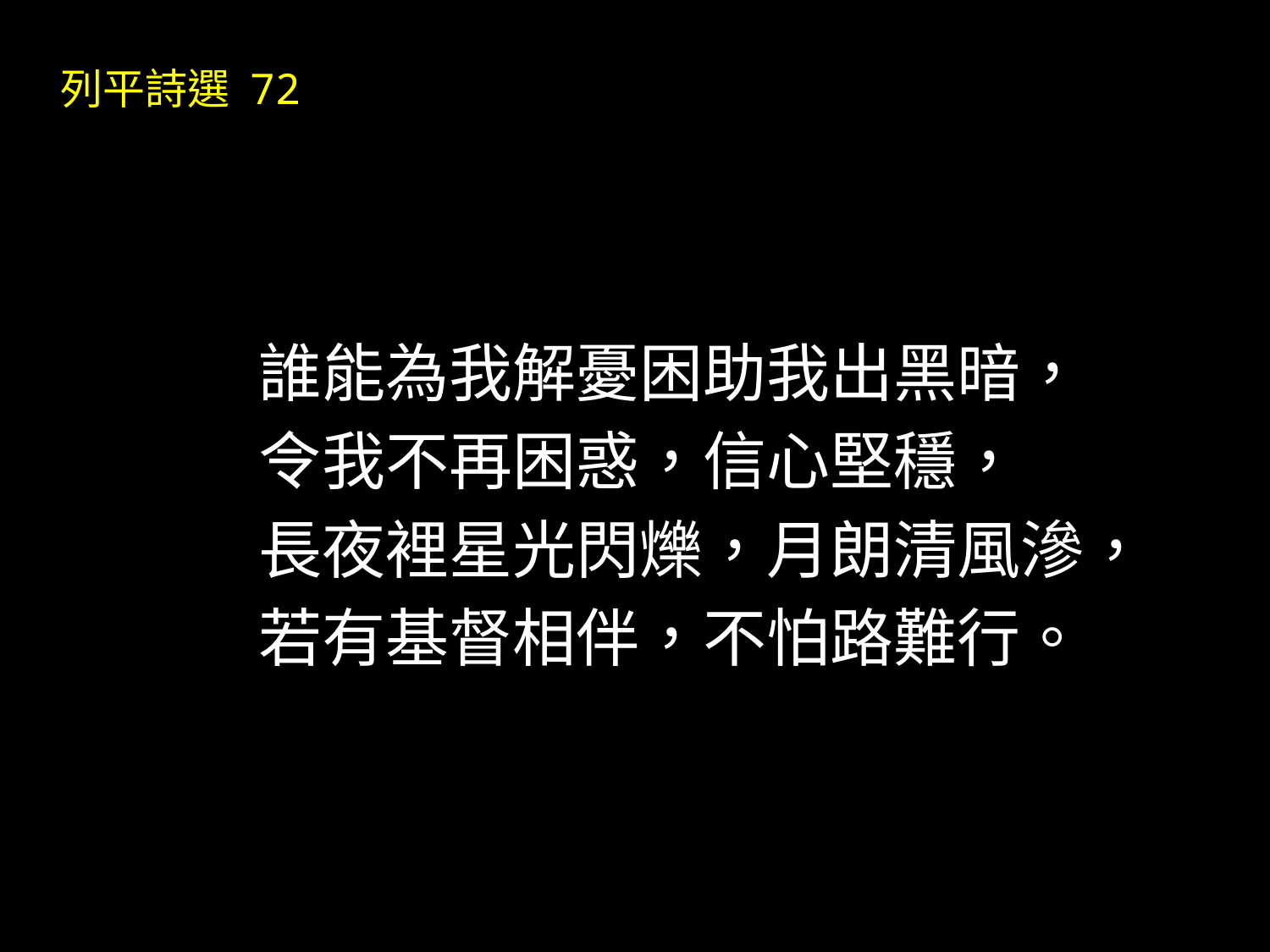

# 列平詩選 72
誰能為我解憂困助我出黑暗，
令我不再困惑，信心堅穩，
長夜裡星光閃爍，月朗清風滲，
若有基督相伴，不怕路難行。